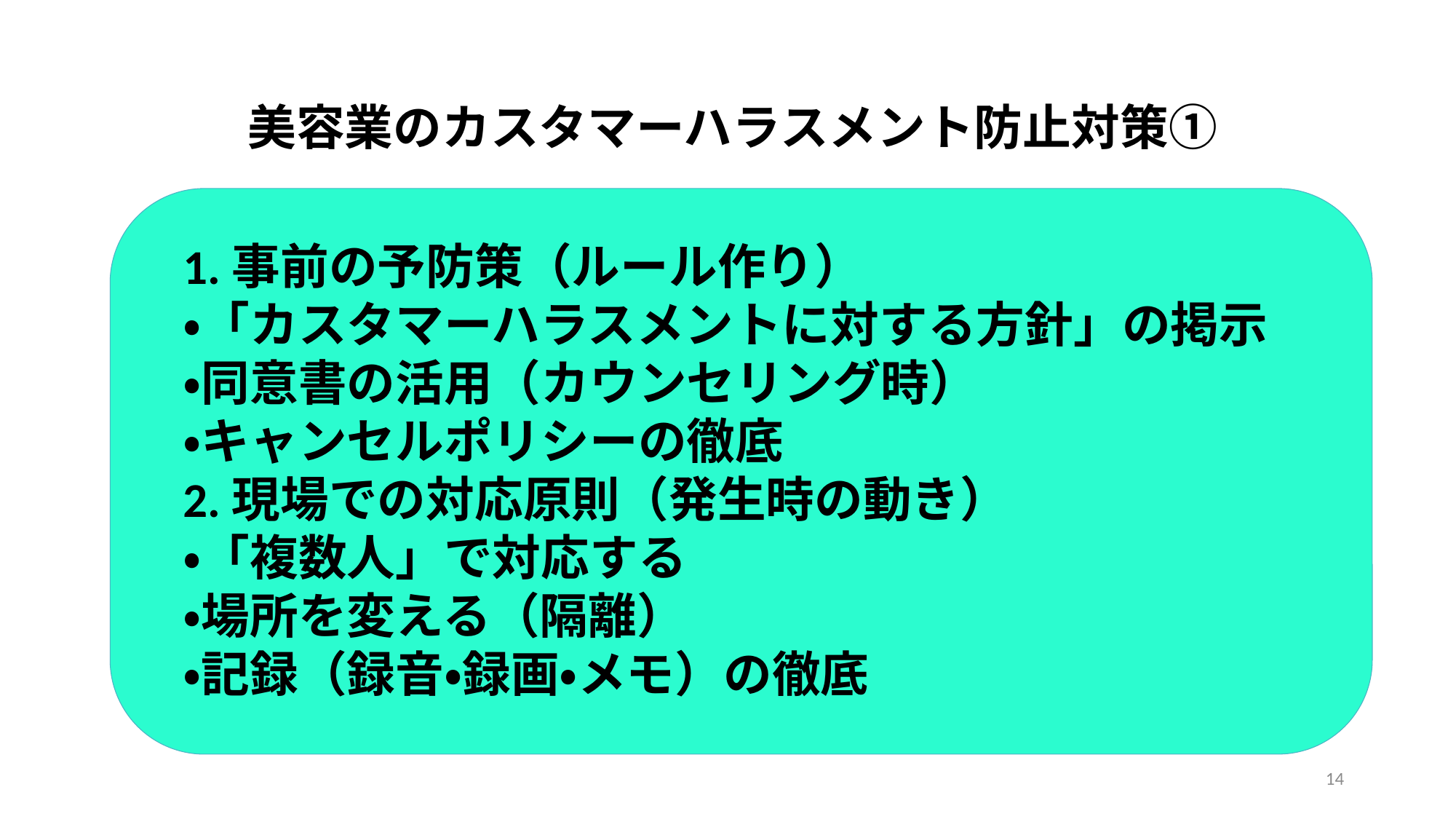

# 美容業のカスタマーハラスメント防止対策①

1.事前の予防策（ルール作り）
・「カスタマーハラスメントに対する方針」の掲示
・同意書の活用（カウンセリング時）
・キャンセルポリシーの徹底
2.現場での対応原則（発生時の動き）
・「複数人」で対応する
・場所を変える（隔離）
・記録（録音・録画・メモ）の徹底
14